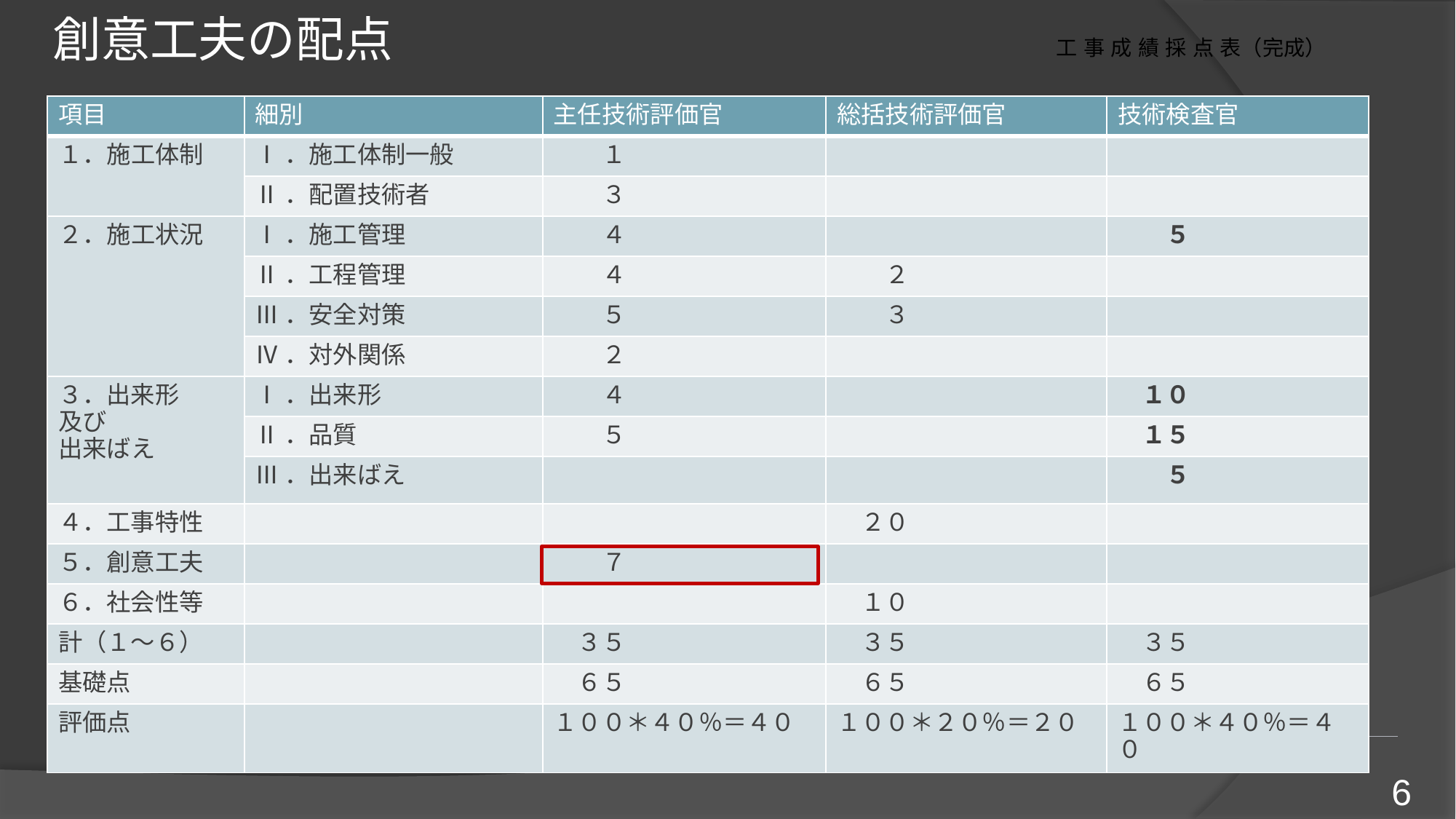

# 創意工夫の配点
工 事 成 績 採 点 表（完成）
| 項目 | 細別 | 主任技術評価官 | 総括技術評価官 | 技術検査官 |
| --- | --- | --- | --- | --- |
| １．施工体制 | Ⅰ．施工体制一般 | １ |  |  |
|  | Ⅱ．配置技術者 | ３ |  |  |
| ２．施工状況 | Ⅰ．施工管理 | ４ |  | ５ |
|  | Ⅱ．工程管理 | ４ | ２ |  |
|  | Ⅲ．安全対策 | ５ | ３ |  |
|  | Ⅳ．対外関係 | ２ |  |  |
| ３．出来形 及び 出来ばえ | Ⅰ．出来形 | ４ |  | １０ |
|  | Ⅱ．品質 | ５ |  | １５ |
|  | Ⅲ．出来ばえ |  |  | ５ |
| ４．工事特性 |  |  | ２０ |  |
| ５．創意工夫 |  | ７ |  |  |
| ６．社会性等 |  |  | １０ |  |
| 計（１～６） |  | ３５ | ３５ | ３５ |
| 基礎点 |  | ６５ | ６５ | ６５ |
| 評価点 |  | １００＊４０％＝４０ | １００＊２０％＝２０ | １００＊４０％＝４０ |

6